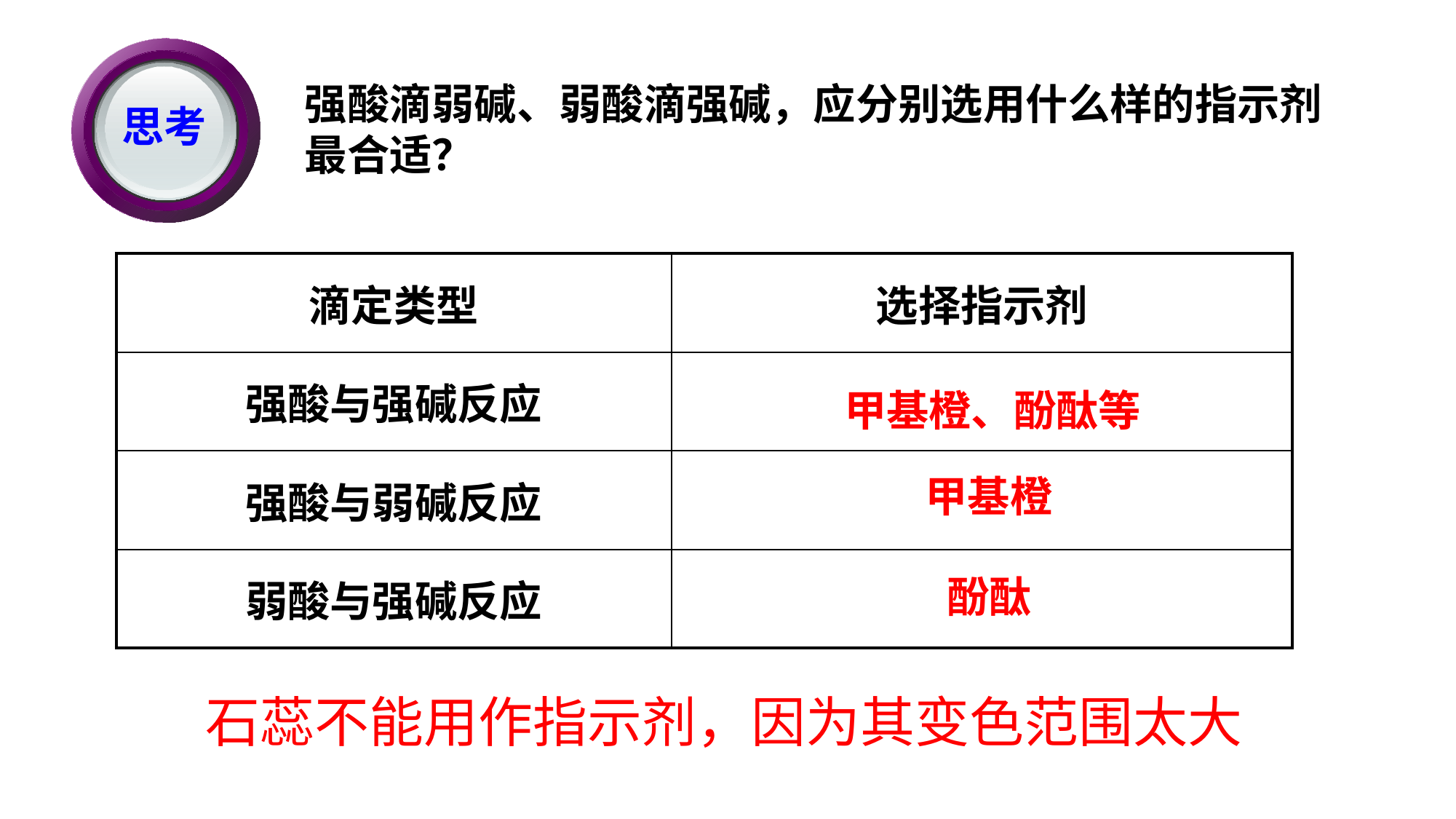

思考
强酸滴弱碱、弱酸滴强碱，应分别选用什么样的指示剂最合适？
| 滴定类型 | 选择指示剂 |
| --- | --- |
| 强酸与强碱反应 |  |
| 强酸与弱碱反应 |  |
| 弱酸与强碱反应 |  |
甲基橙、酚酞等
甲基橙
酚酞
石蕊不能用作指示剂，因为其变色范围太大